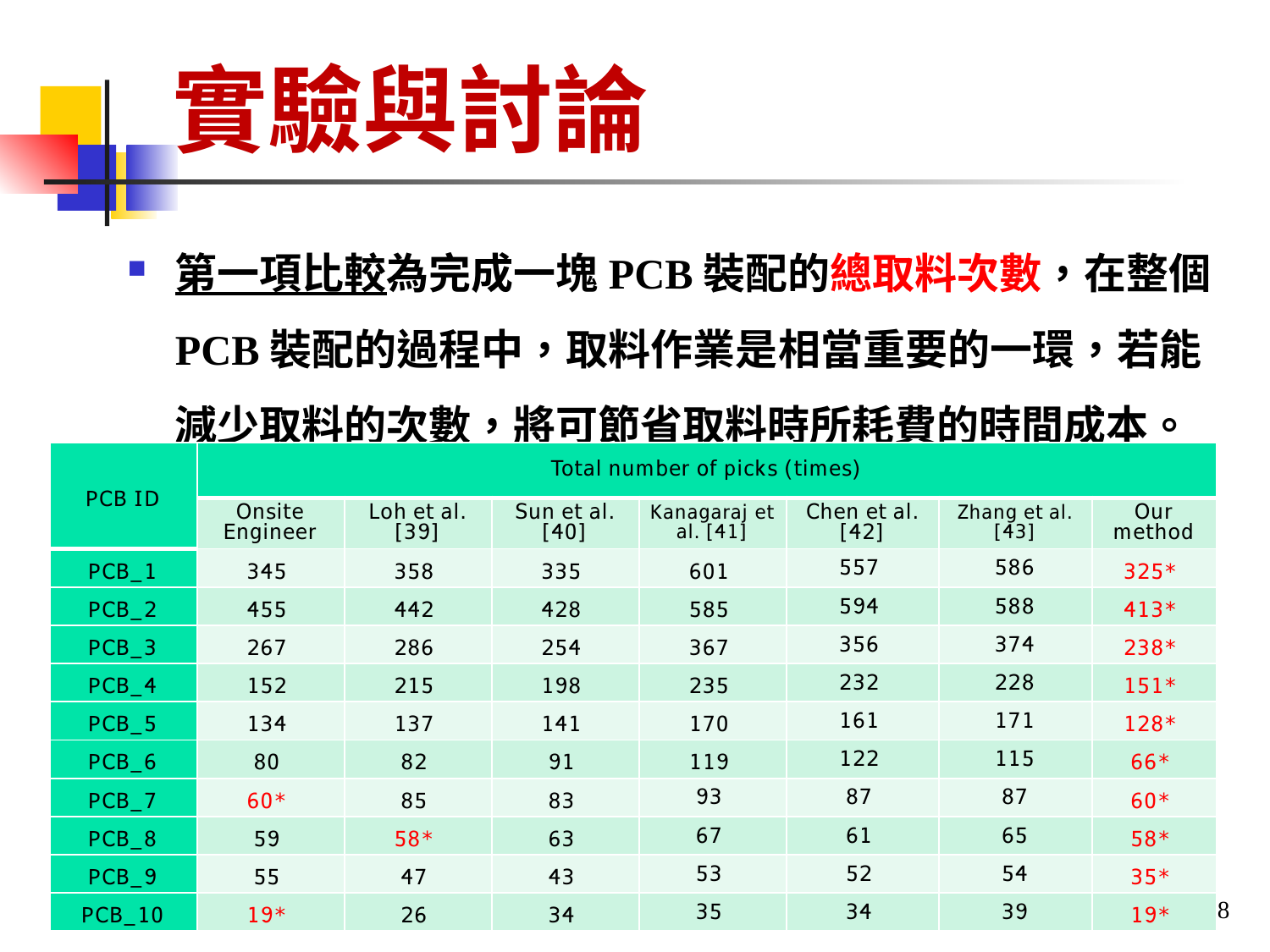

# 實驗與討論
第一項比較為完成一塊PCB裝配的總取料次數，在整個PCB裝配的過程中，取料作業是相當重要的一環，若能減少取料的次數，將可節省取料時所耗費的時間成本。

| PCB ID | Total number of picks (times) |  |  |  |  |  |  |
| --- | --- | --- | --- | --- | --- | --- | --- |
|  | Onsite Engineer | Loh et al. [39] | Sun et al. [40] | Kanagaraj et al. [41] | Chen et al. [42] | Zhang et al. [43] | Our method |
| PCB\_1 | 345 | 358 | 335 | 601 | 557 | 586 | 325\* |
| PCB\_2 | 455 | 442 | 428 | 585 | 594 | 588 | 413\* |
| PCB\_3 | 267 | 286 | 254 | 367 | 356 | 374 | 238\* |
| PCB\_4 | 152 | 215 | 198 | 235 | 232 | 228 | 151\* |
| PCB\_5 | 134 | 137 | 141 | 170 | 161 | 171 | 128\* |
| PCB\_6 | 80 | 82 | 91 | 119 | 122 | 115 | 66\* |
| PCB\_7 | 60\* | 85 | 83 | 93 | 87 | 87 | 60\* |
| PCB\_8 | 59 | 58\* | 63 | 67 | 61 | 65 | 58\* |
| PCB\_9 | 55 | 47 | 43 | 53 | 52 | 54 | 35\* |
| PCB\_10 | 19\* | 26 | 34 | 35 | 34 | 39 | 19\* |
88